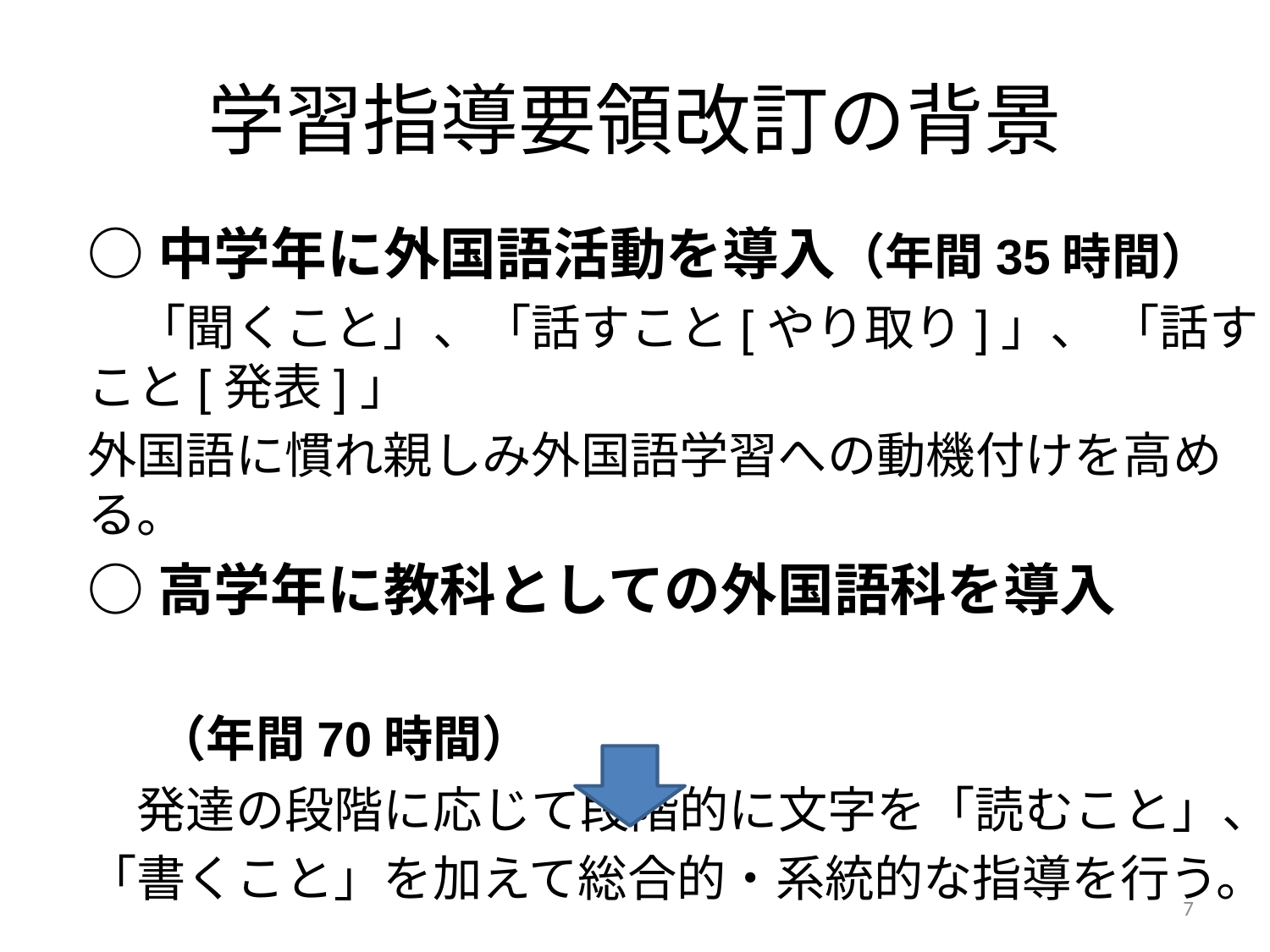

# 学習指導要領改訂の背景
○中学年に外国語活動を導入（年間35時間）
　「聞くこと」、「話すこと[やり取り]」、 「話すこと[発表]」
外国語に慣れ親しみ外国語学習への動機付けを高める。
○高学年に教科としての外国語科を導入
　　　　　　　　　　　　　　　　　　　　　 （年間70時間）
　発達の段階に応じて段階的に文字を「読むこと」、
「書くこと」を加えて総合的・系統的な指導を行う。

中学校への接続を重視

7